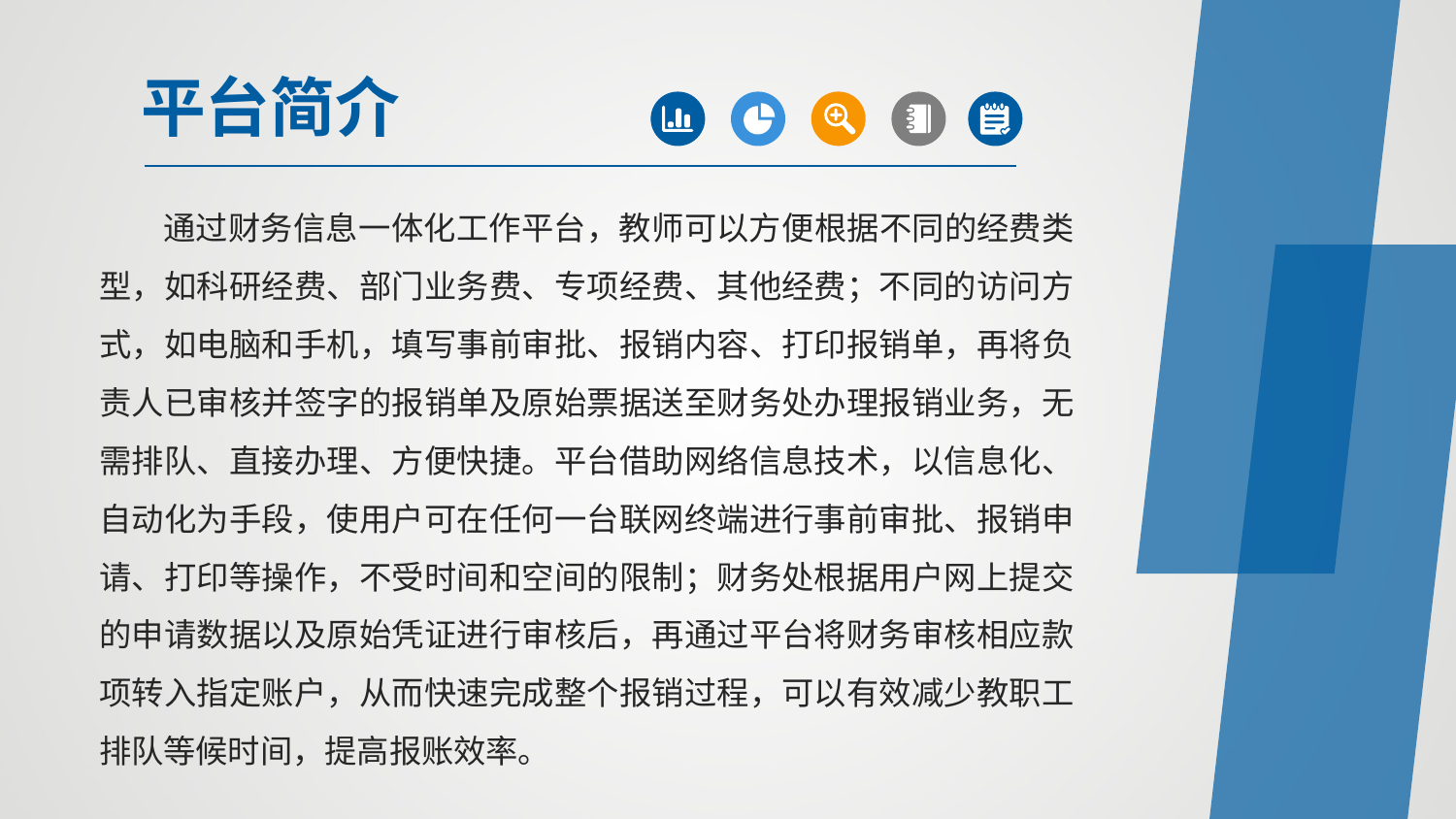

平台简介

 通过财务信息一体化工作平台，教师可以方便根据不同的经费类型，如科研经费、部门业务费、专项经费、其他经费；不同的访问方式，如电脑和手机，填写事前审批、报销内容、打印报销单，再将负责人已审核并签字的报销单及原始票据送至财务处办理报销业务，无需排队、直接办理、方便快捷。平台借助网络信息技术，以信息化、自动化为手段，使用户可在任何一台联网终端进行事前审批、报销申请、打印等操作，不受时间和空间的限制；财务处根据用户网上提交的申请数据以及原始凭证进行审核后，再通过平台将财务审核相应款项转入指定账户，从而快速完成整个报销过程，可以有效减少教职工排队等候时间，提高报账效率。